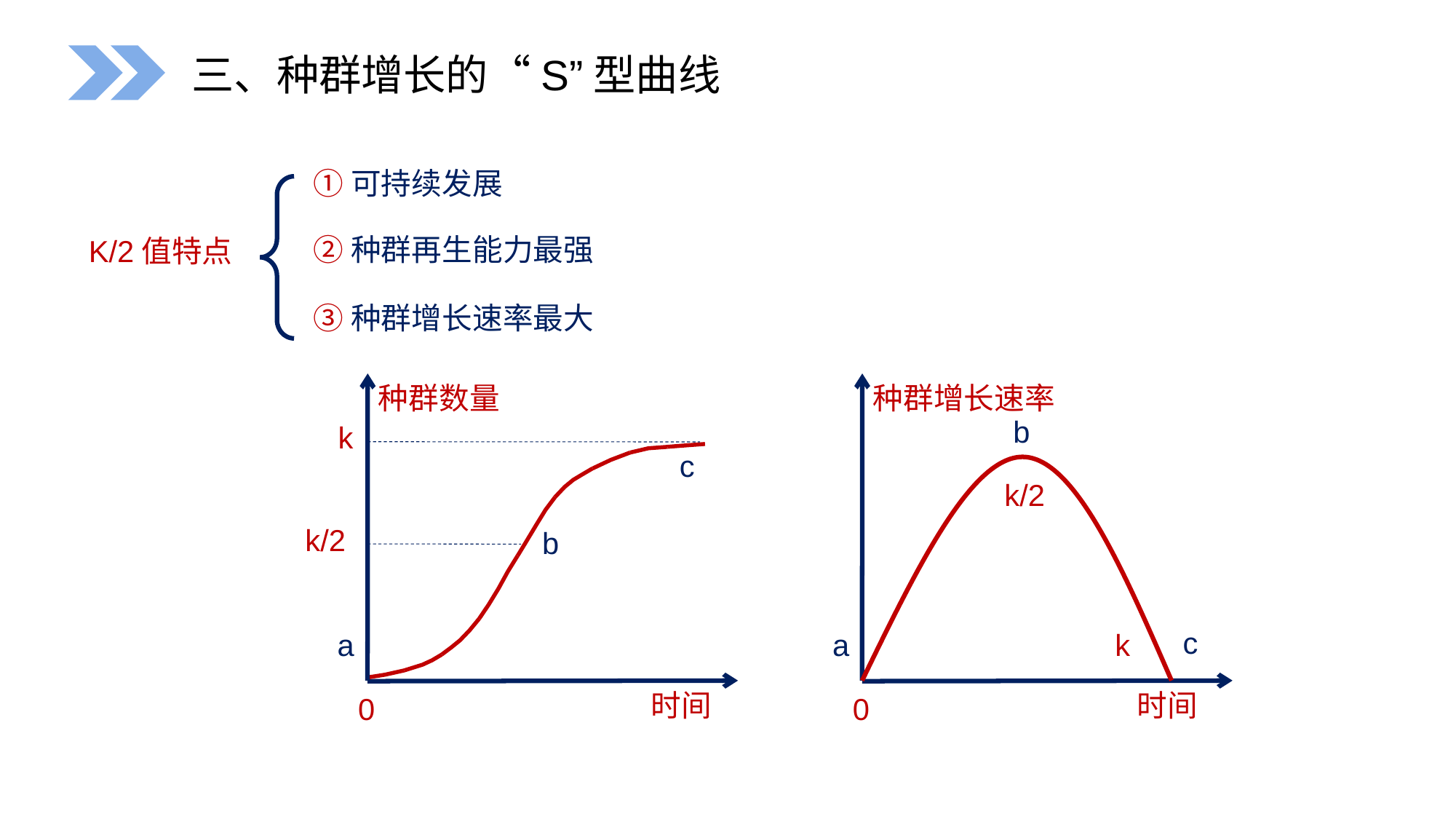

三、种群增长的“S”型曲线
①可持续发展

②种群再生能力最强
K/2值特点
③种群增长速率最大
种群数量
种群增长速率
b
k
c

k/2
k/2
b
c
a
a
k
时间
时间
0
0